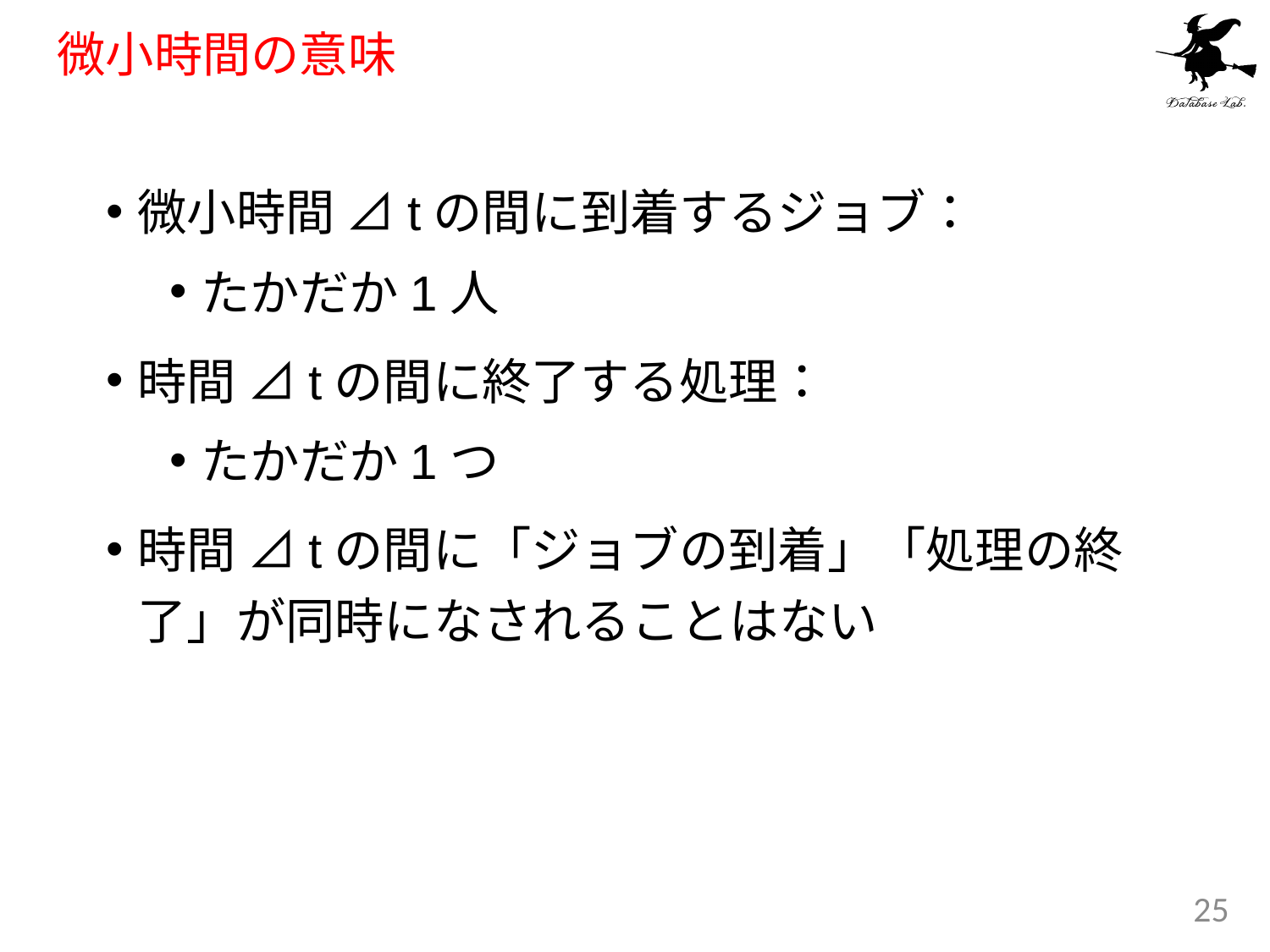

# 微小時間の意味
微小時間 ⊿tの間に到着するジョブ：
たかだか1人
時間 ⊿tの間に終了する処理：
たかだか1つ
時間 ⊿tの間に「ジョブの到着」「処理の終了」が同時になされることはない

25